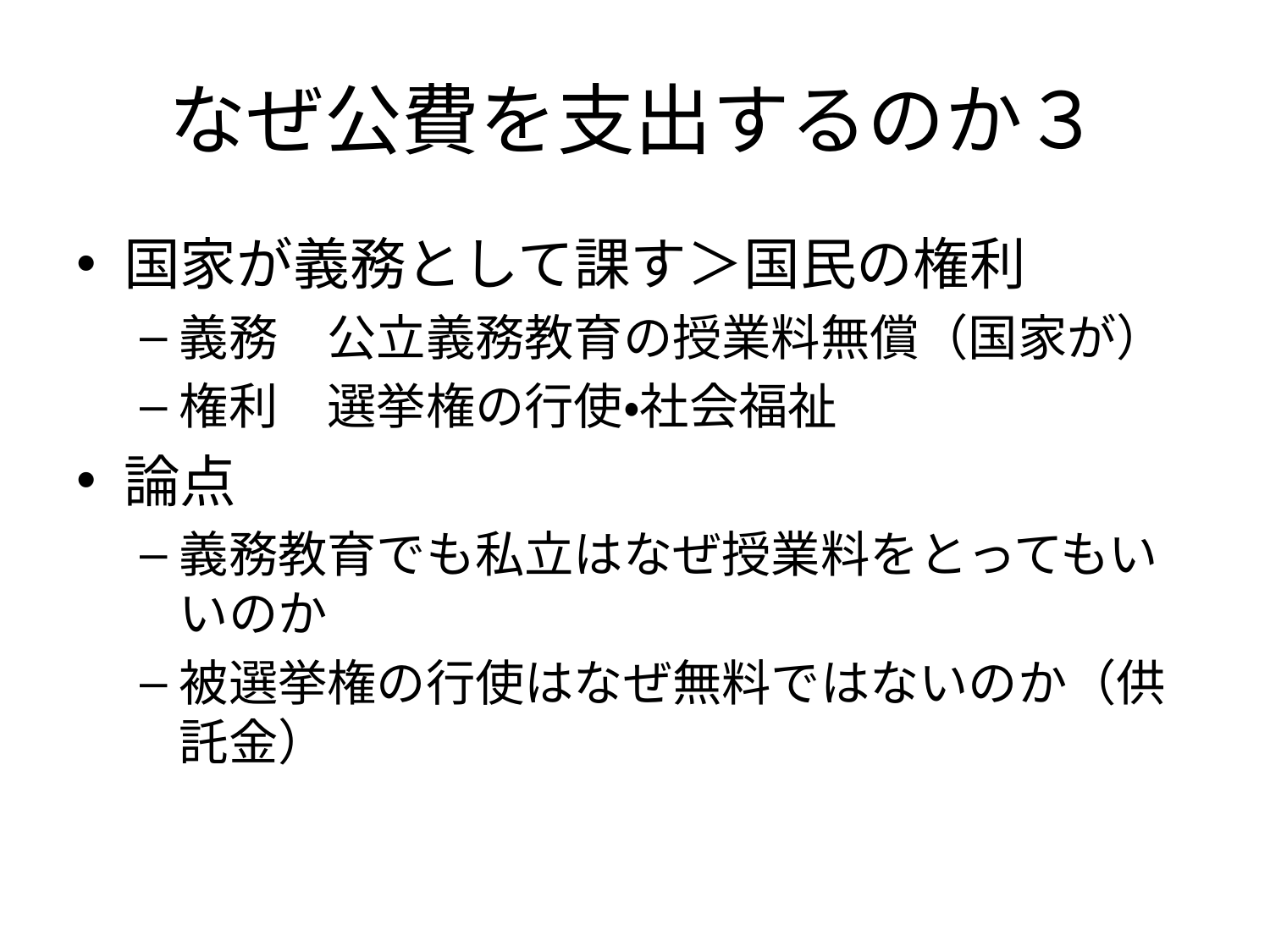

# なぜ公費を支出するのか３
国家が義務として課す＞国民の権利
義務　公立義務教育の授業料無償（国家が）
権利　選挙権の行使・社会福祉
論点
義務教育でも私立はなぜ授業料をとってもいいのか
被選挙権の行使はなぜ無料ではないのか（供託金）